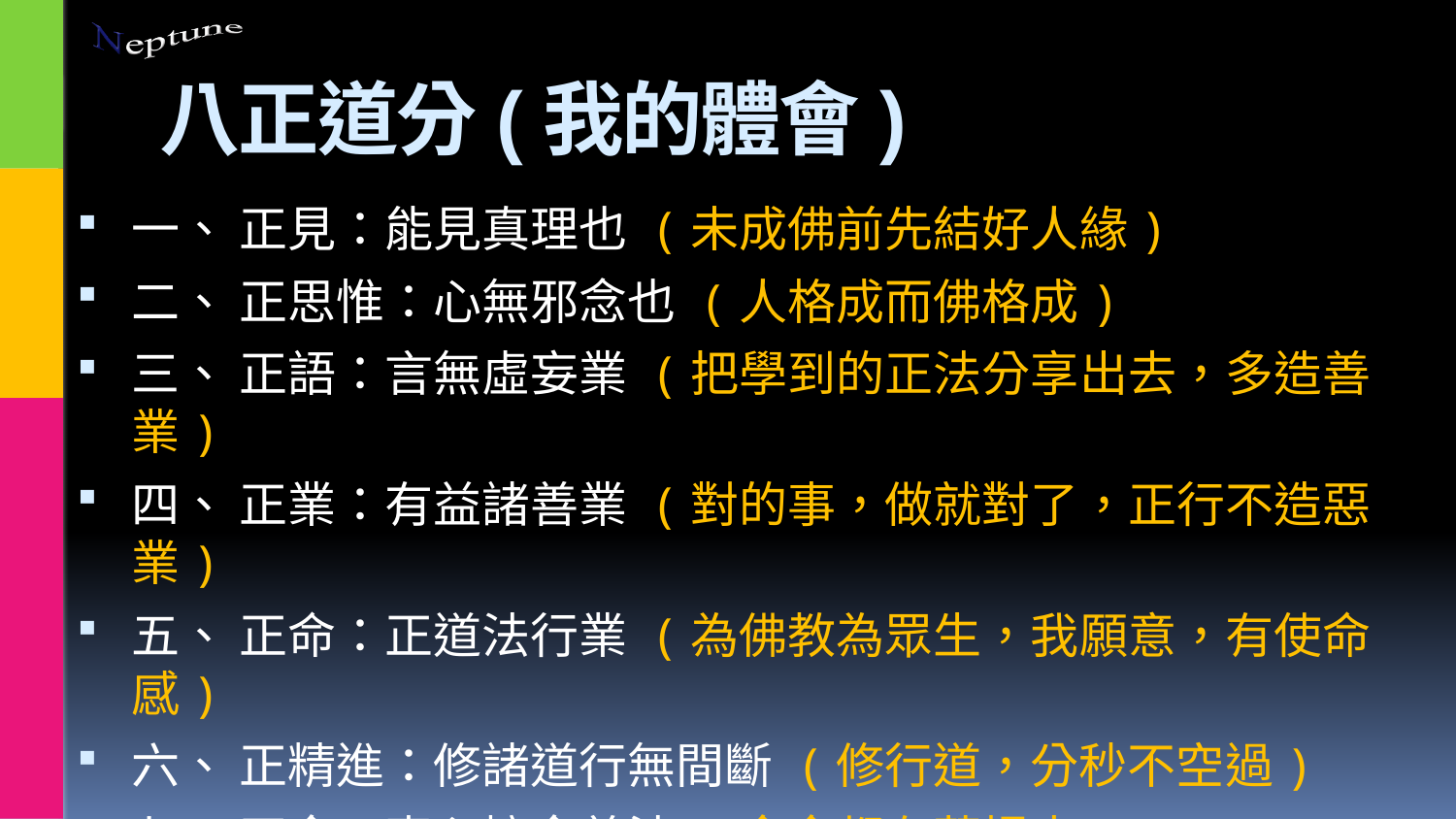

# 八正道分(我的體會)
一、 正見：能見真理也 (未成佛前先結好人緣)
二、 正思惟：心無邪念也 (人格成而佛格成)
三、 正語：言無虛妄業 (把學到的正法分享出去，多造善業)
四、 正業：有益諸善業 (對的事，做就對了，正行不造惡業)
五、 正命：正道法行業 (為佛教為眾生，我願意，有使命感)
六、 正精進：修諸道行無間斷 (修行道，分秒不空過)
七、 正念：專心憶念善法 (念念都在菩提中)
八、 正定：一心住於正道諦 (時間空間人間出入自在)